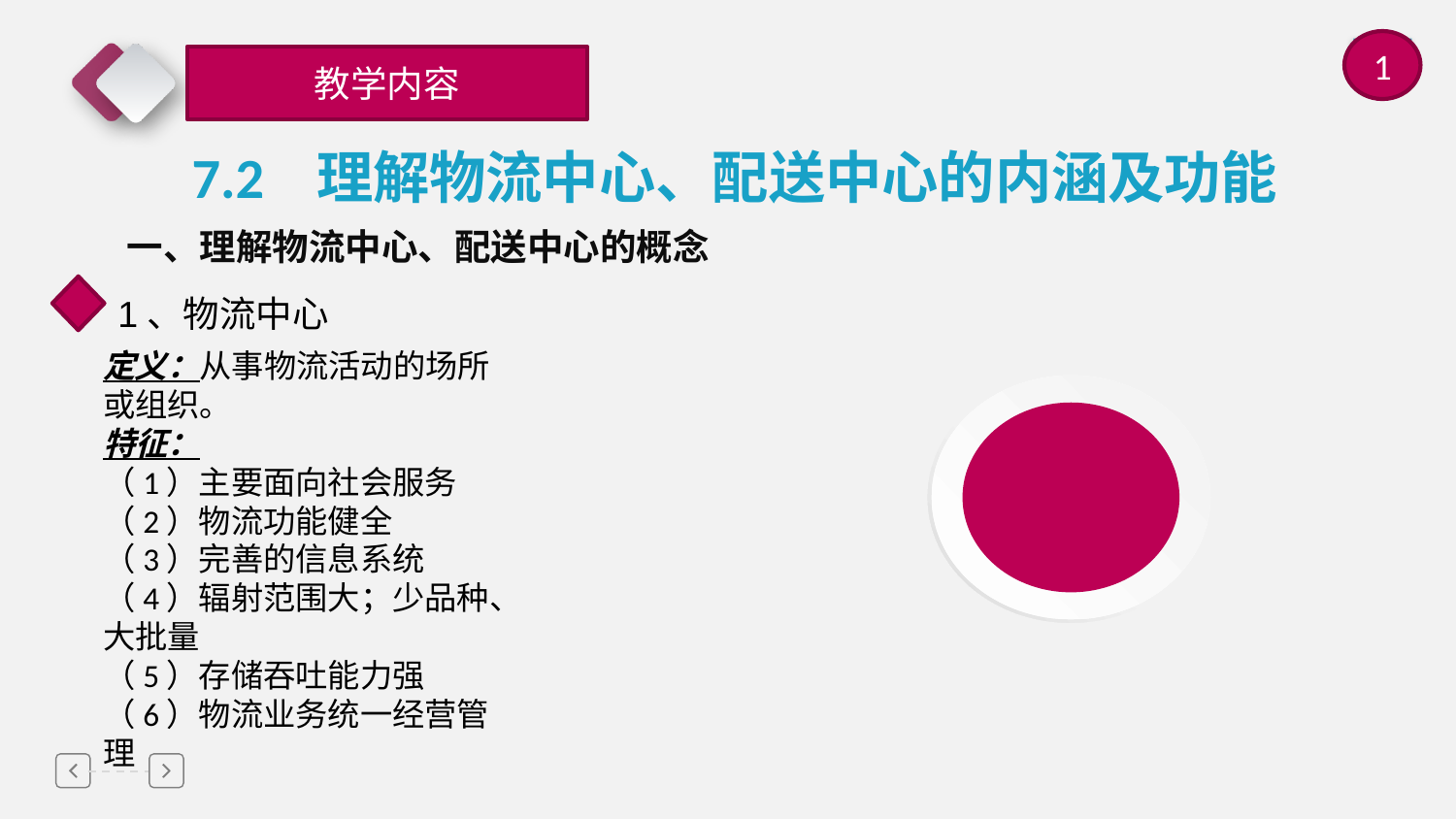

1
教学内容
7.2   理解物流中心、配送中心的内涵及功能
一、理解物流中心、配送中心的概念

1、物流中心
定义：从事物流活动的场所或组织。
特征：
（1）主要面向社会服务
（2）物流功能健全
（3）完善的信息系统
（4）辐射范围大；少品种、大批量
（5）存储吞吐能力强
（6）物流业务统一经营管理